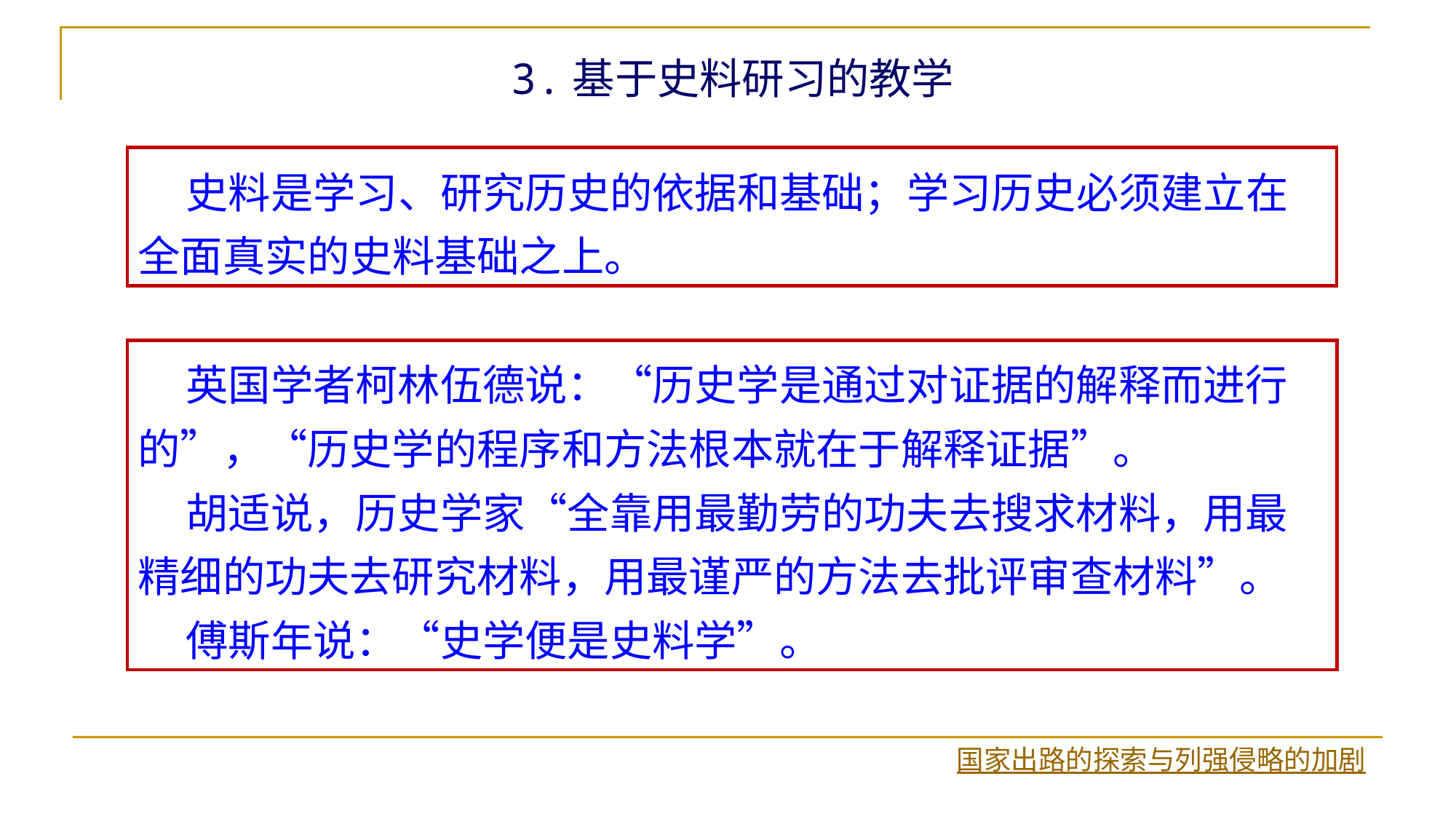

3.基于史料研习的教学
    史料是学习、研究历史的依据和基础；学习历史必须建立在全面真实的史料基础之上。
    英国学者柯林伍德说：“历史学是通过对证据的解释而进行的”，“历史学的程序和方法根本就在于解释证据”。
    胡适说，历史学家“全靠用最勤劳的功夫去搜求材料，用最精细的功夫去研究材料，用最谨严的方法去批评审查材料”。
    傅斯年说：“史学便是史料学”。
国家出路的探索与列强侵略的加剧